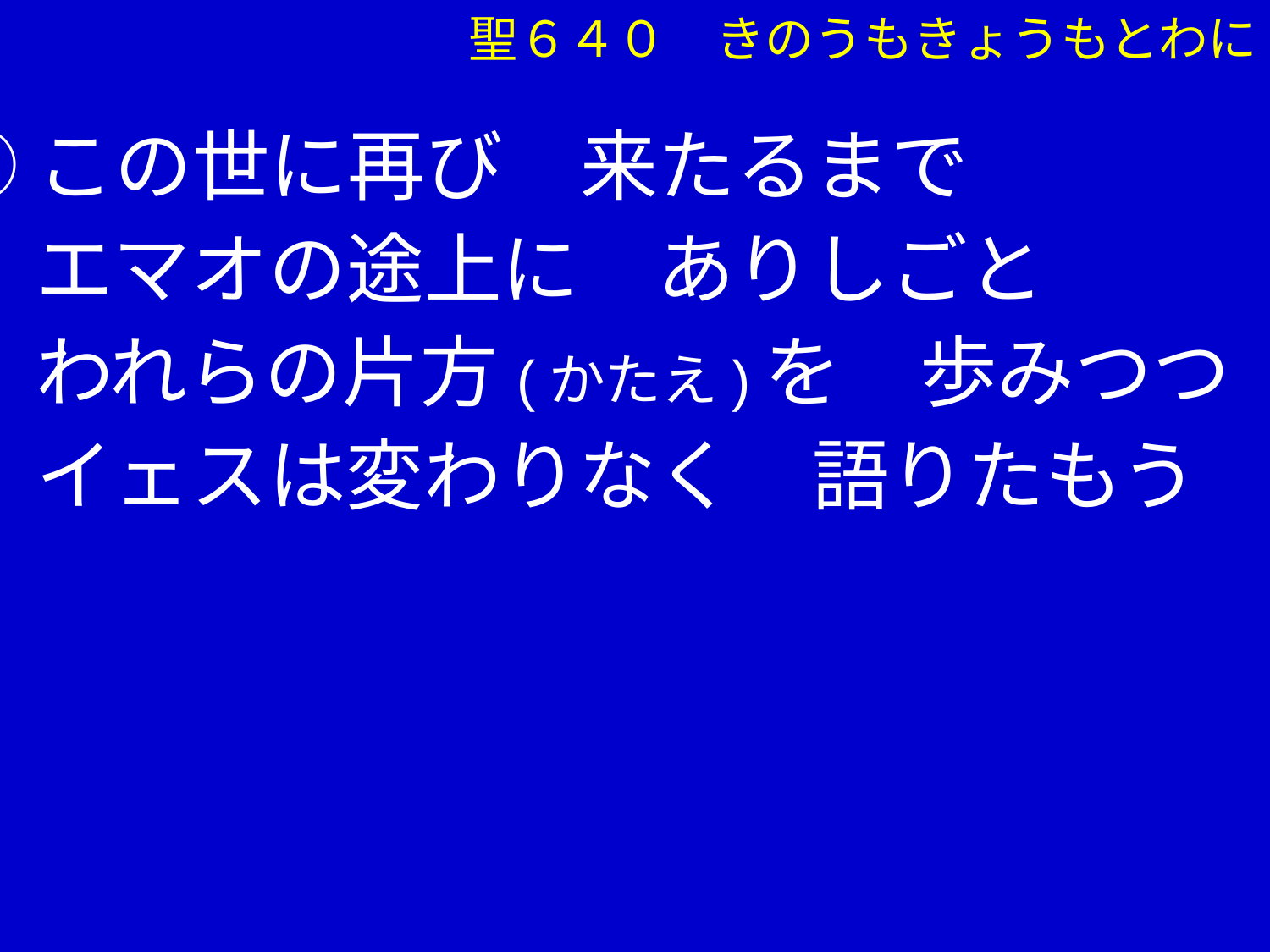

聖６４０　きのうもきょうもとわに
④この世に再び　来たるまで
　 エマオの途上に　ありしごと
　 われらの片方(かたえ)を　歩みつつ
　 イェスは変わりなく　語りたもう